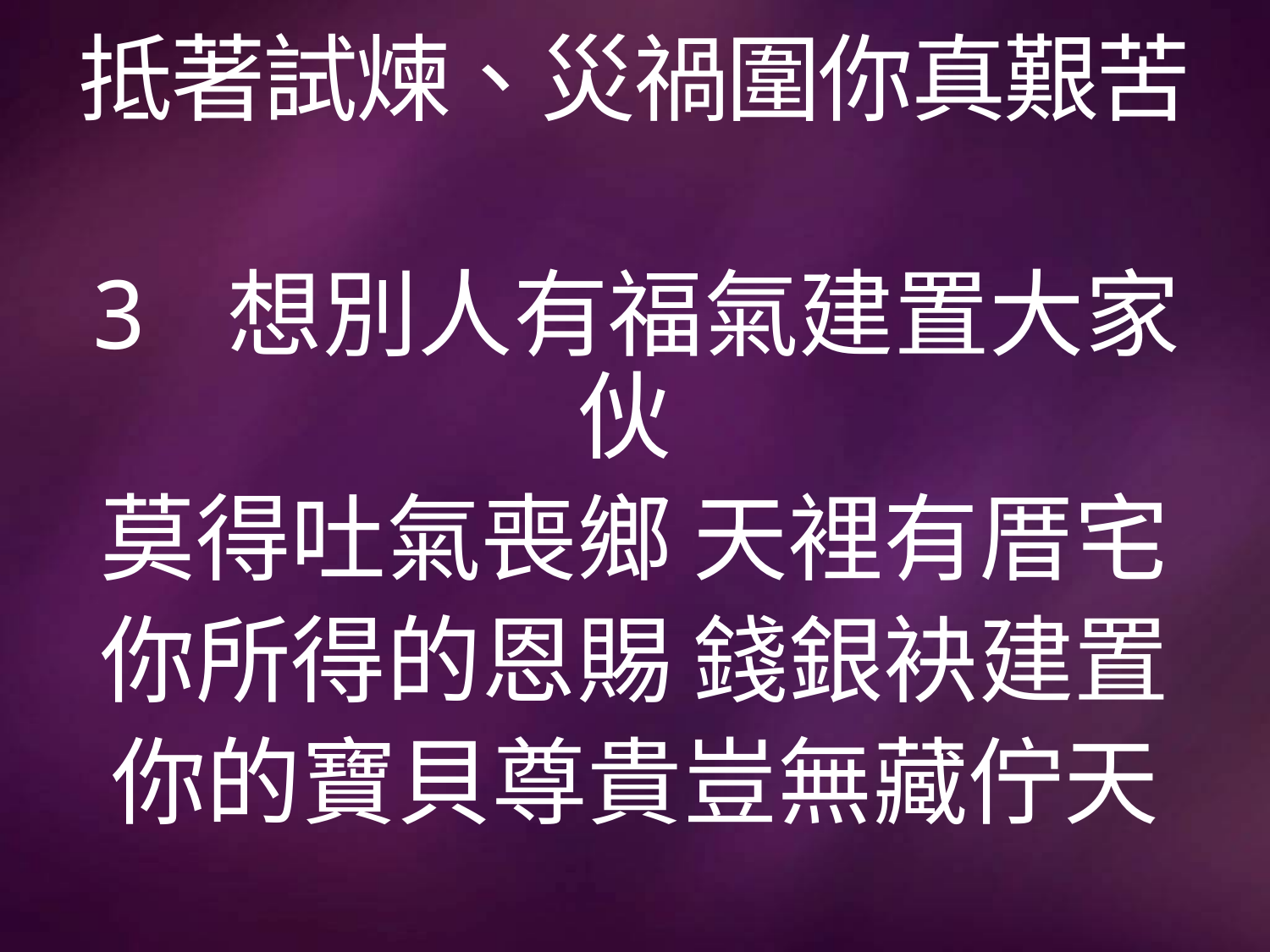

# 抵著試煉、災禍圍你真艱苦
3 想別人有福氣建置大家伙
莫得吐氣喪鄉 天裡有厝宅
你所得的恩賜 錢銀袂建置
你的寶貝尊貴豈無藏佇天